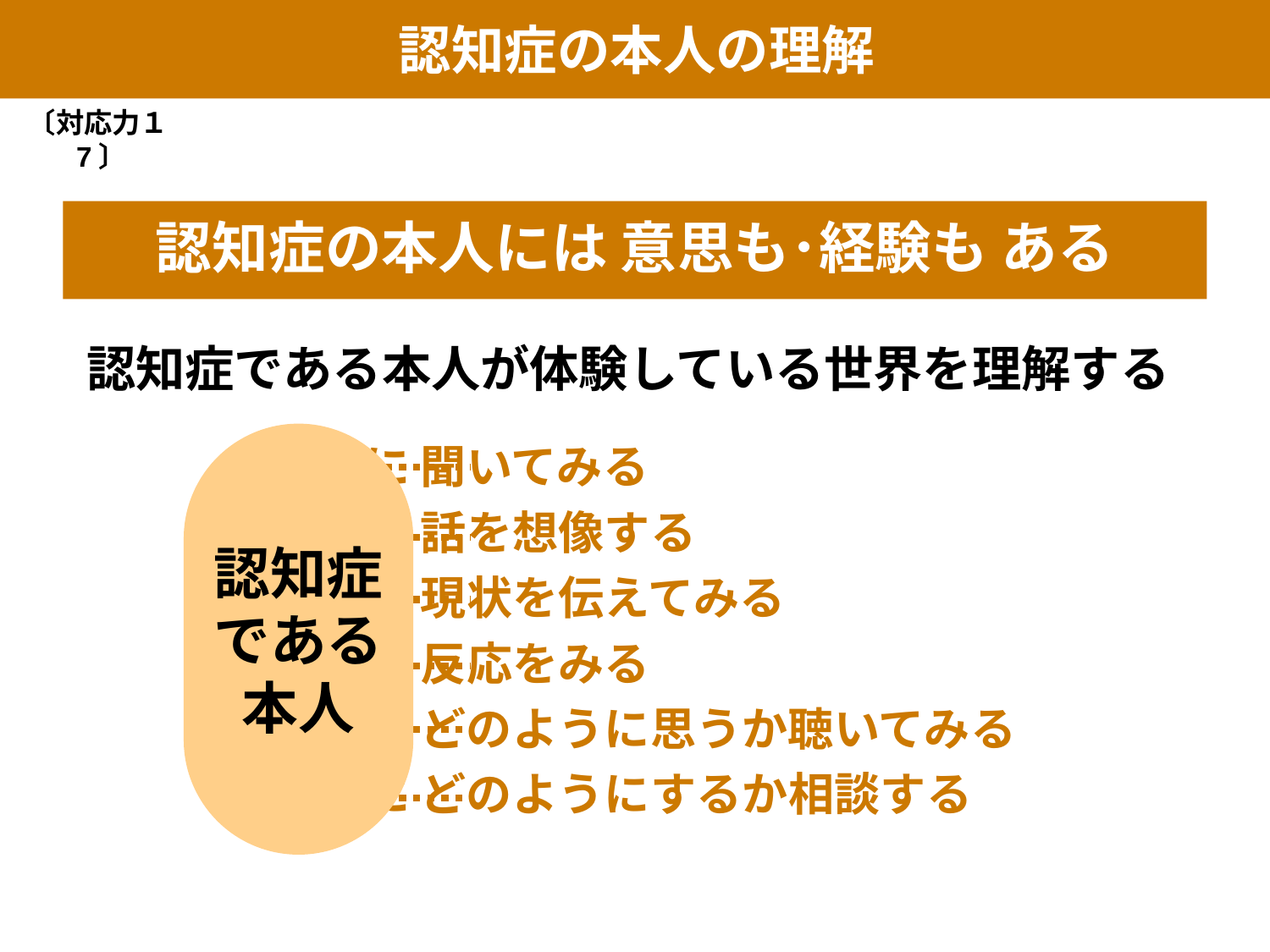

認知症の本人の理解
〔対応力１7〕
認知症の本人には 意思も･経験も ある
  認知症である本人が体験している世界を理解する

                              に 聞いてみる
                              の 話を想像する
                              に 現状を伝えてみる
                              の 反応をみる
                              が どのように思うか聴いてみる
                              に どのようにするか相談する
認知症
である
本人